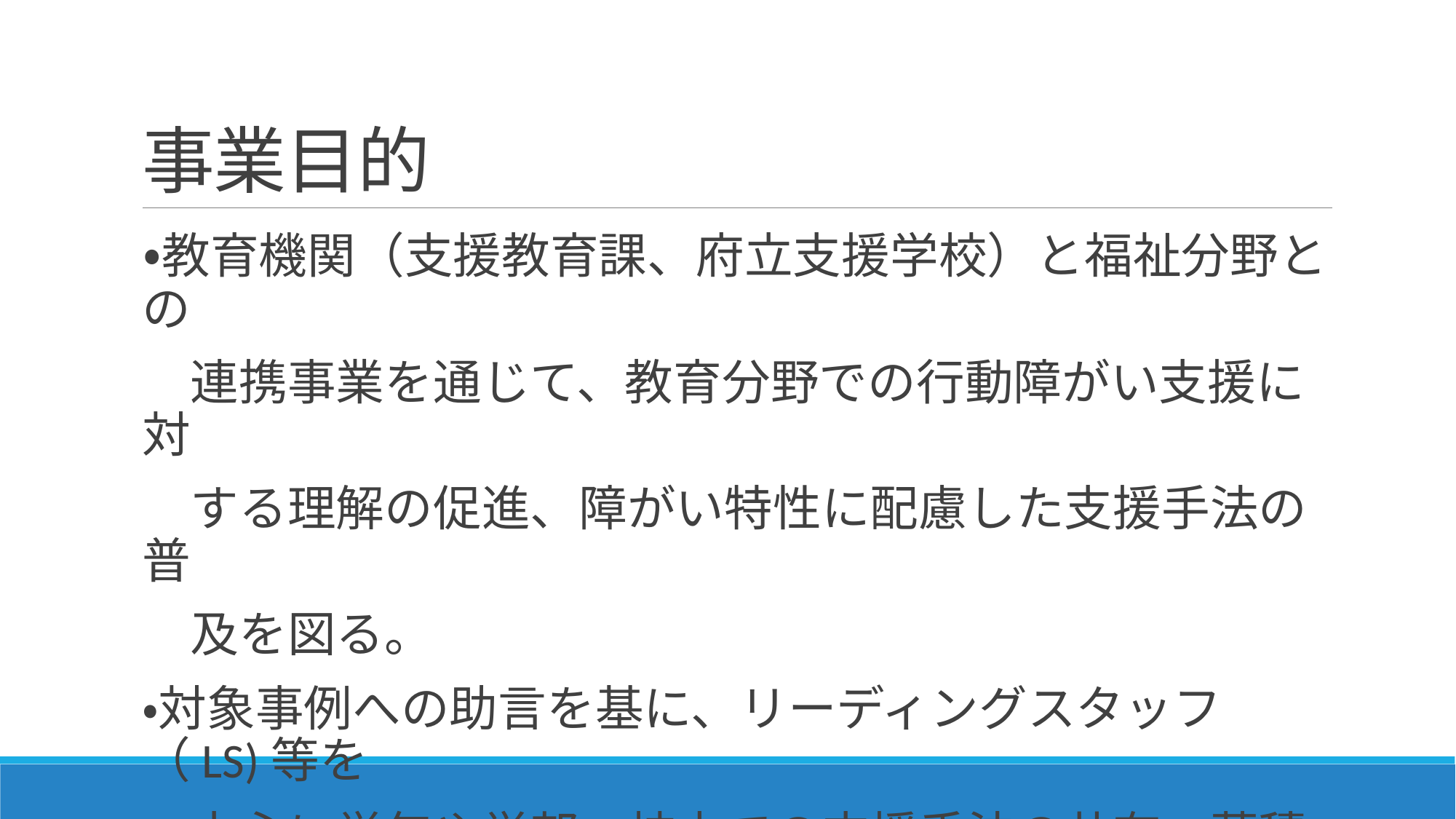

# 事業目的
・教育機関（支援教育課、府立支援学校）と福祉分野との
　連携事業を通じて、教育分野での行動障がい支援に対
　する理解の促進、障がい特性に配慮した支援手法の普
　及を図る。
・対象事例への助言を基に、リーディングスタッフ（LS)等を
　中心に学年や学部、校内での支援手法の共有、蓄積を
　図る。